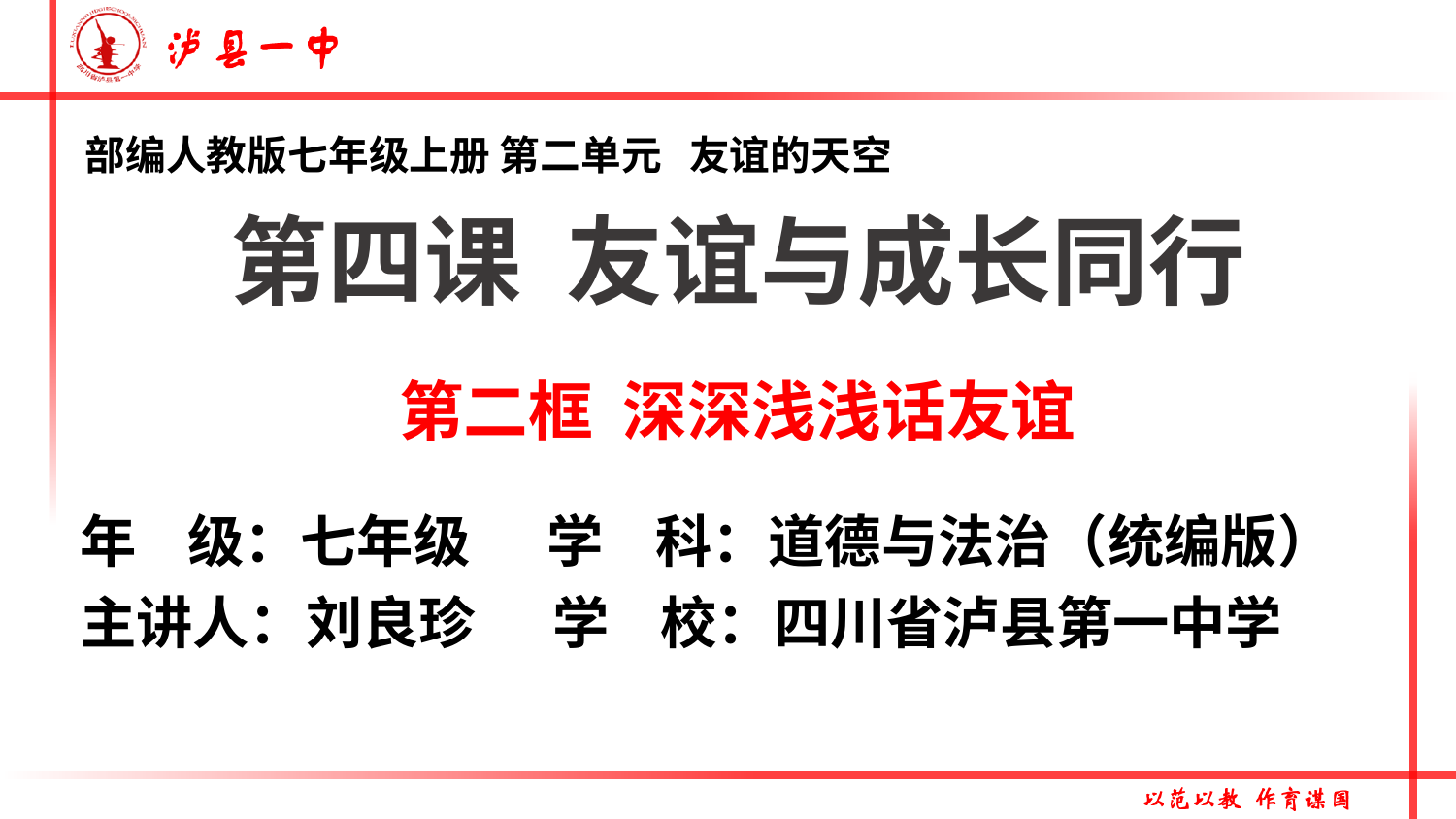

部编人教版七年级上册 第二单元   友谊的天空
第四课  友谊与成长同行
第二框  深深浅浅话友谊

年    级：七年级      学    科：道德与法治（统编版）
主讲人：刘良珍      学    校：四川省泸县第一中学